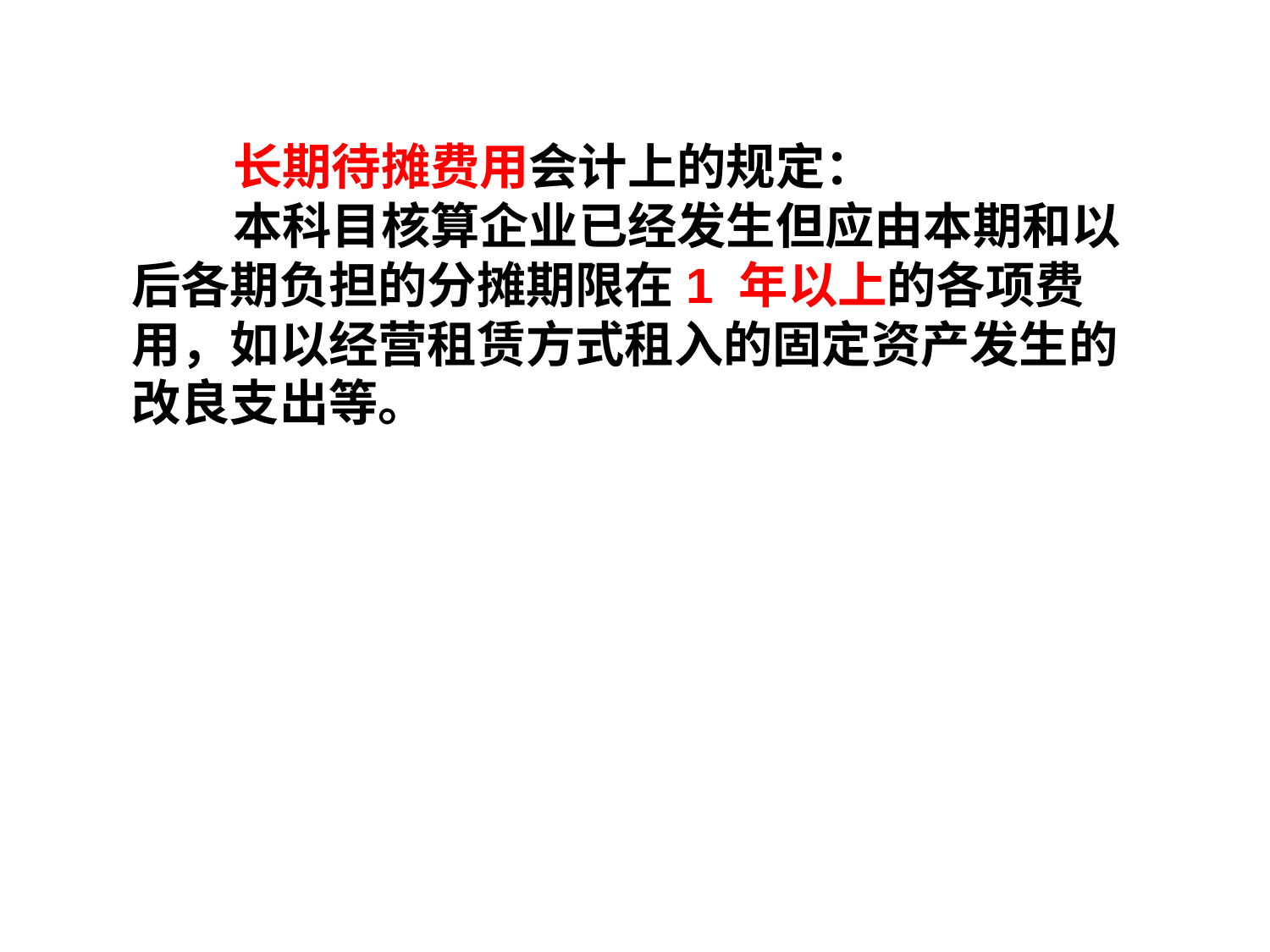

长期待摊费用会计上的规定：
        本科目核算企业已经发生但应由本期和以后各期负担的分摊期限在1 年以上的各项费用，如以经营租赁方式租入的固定资产发生的改良支出等。